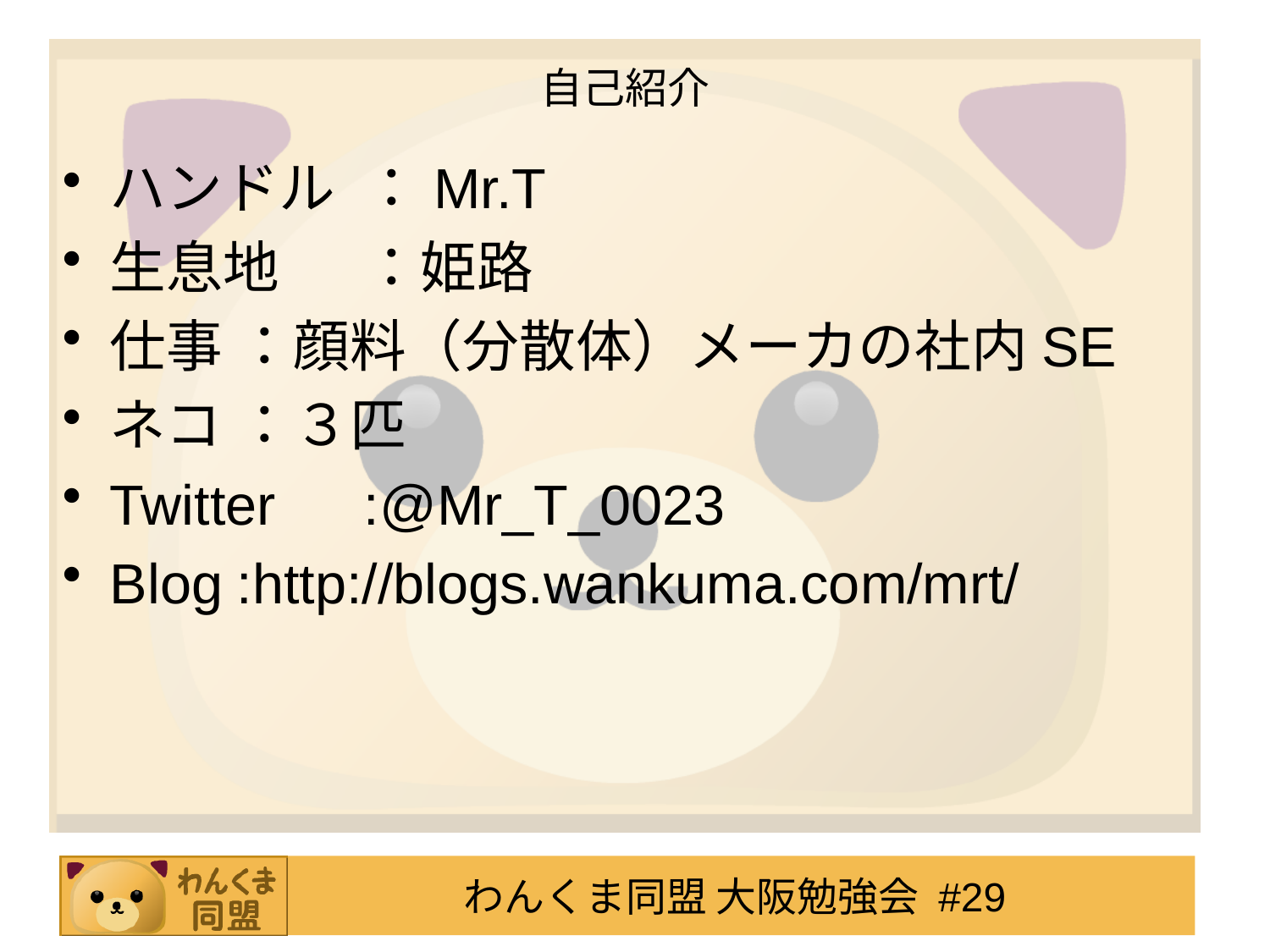

# 自己紹介
ハンドル	：Mr.T
生息地	：姫路
仕事	：顔料（分散体）メーカの社内SE
ネコ	：３匹
Twitter	:@Mr_T_0023
Blog	:http://blogs.wankuma.com/mrt/